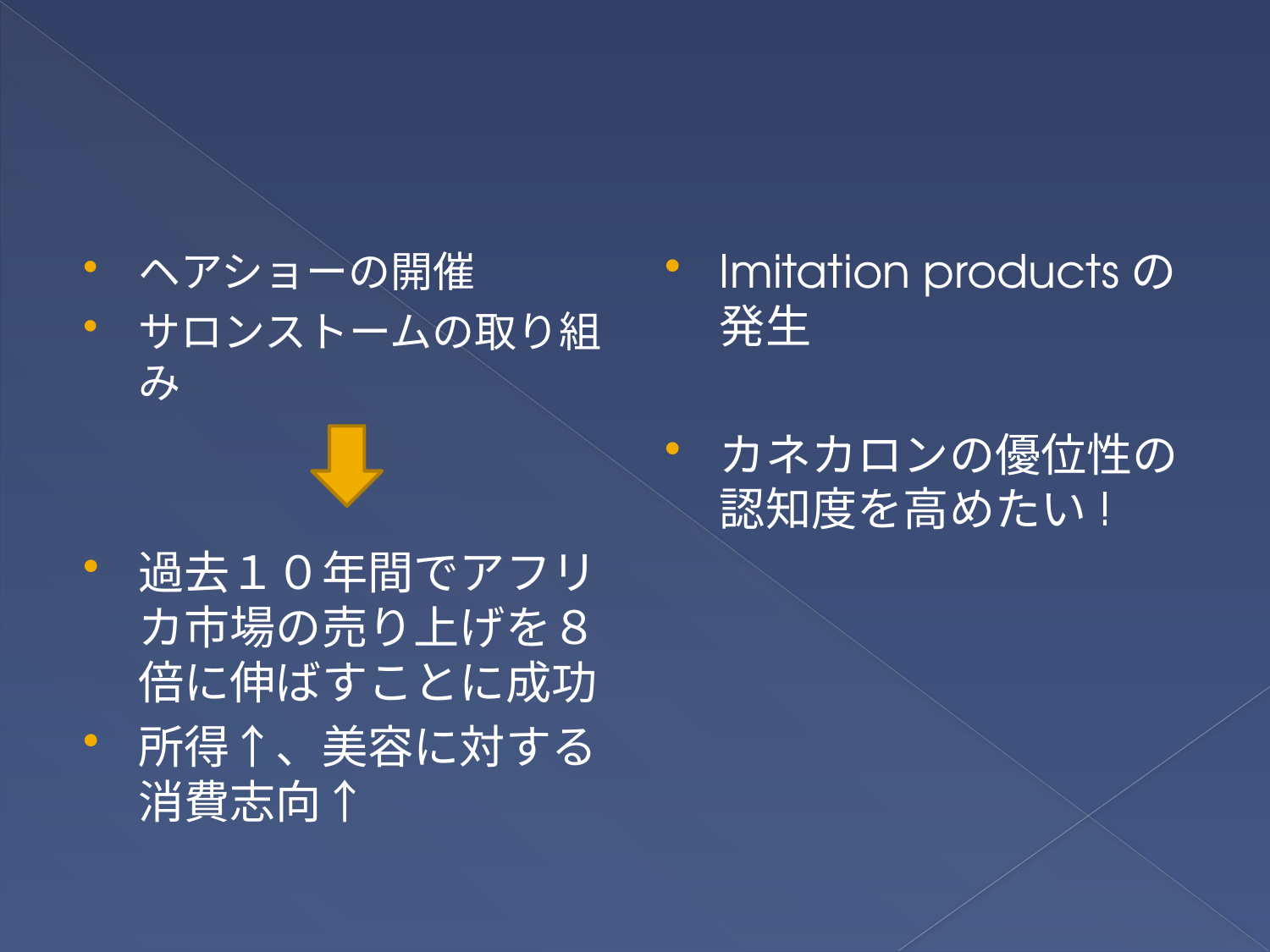

#
Imitation productsの発生

カネカロンの優位性の認知度を高めたい!
ヘアショーの開催
サロンストームの取り組み

過去１０年間でアフリカ市場の売り上げを８倍に伸ばすことに成功
所得↑、美容に対する消費志向↑